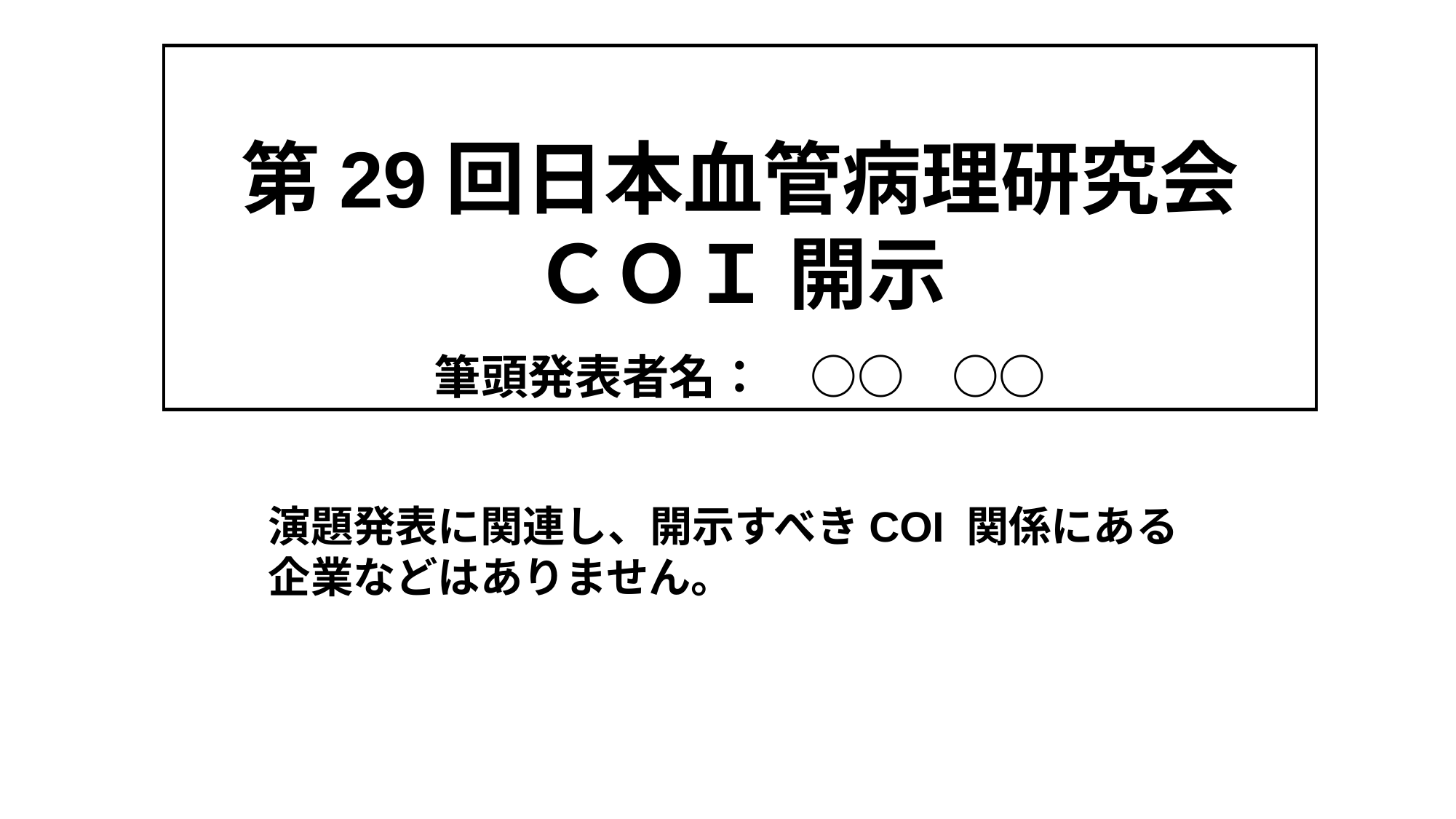

第29回日本血管病理研究会
ＣＯＩ 開示
　
筆頭発表者名：　○○　○○

演題発表に関連し、開示すべきCOI 関係にある
企業などはありません。